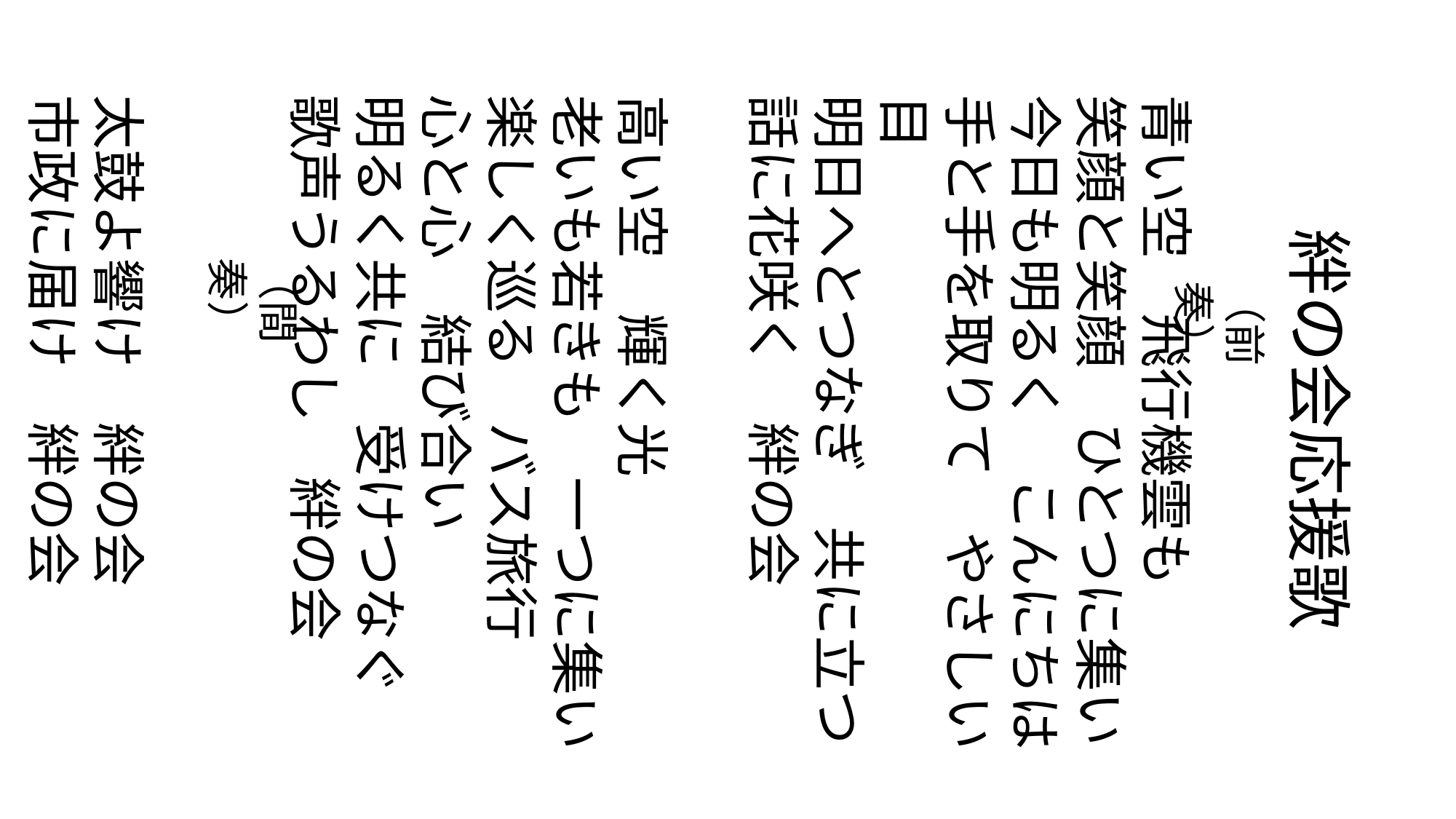

絆の会応援歌

青い空　飛行機雲も
笑顔と笑顔　ひとつに集い
今日も明るく　こんにちは
手と手を取りて　やさしい目
明日へとつなぎ　共に立つ
話に花咲く　絆の会

高い空　輝く光
老いも若きも　一つに集い
楽しく巡る　バス旅行
心と心　結び合い
明るく共に　受けつなぐ
歌声うるわし　絆の会

太鼓よ響け　絆の会
市政に届け　絆の会
（間　　奏）
（前　　奏）